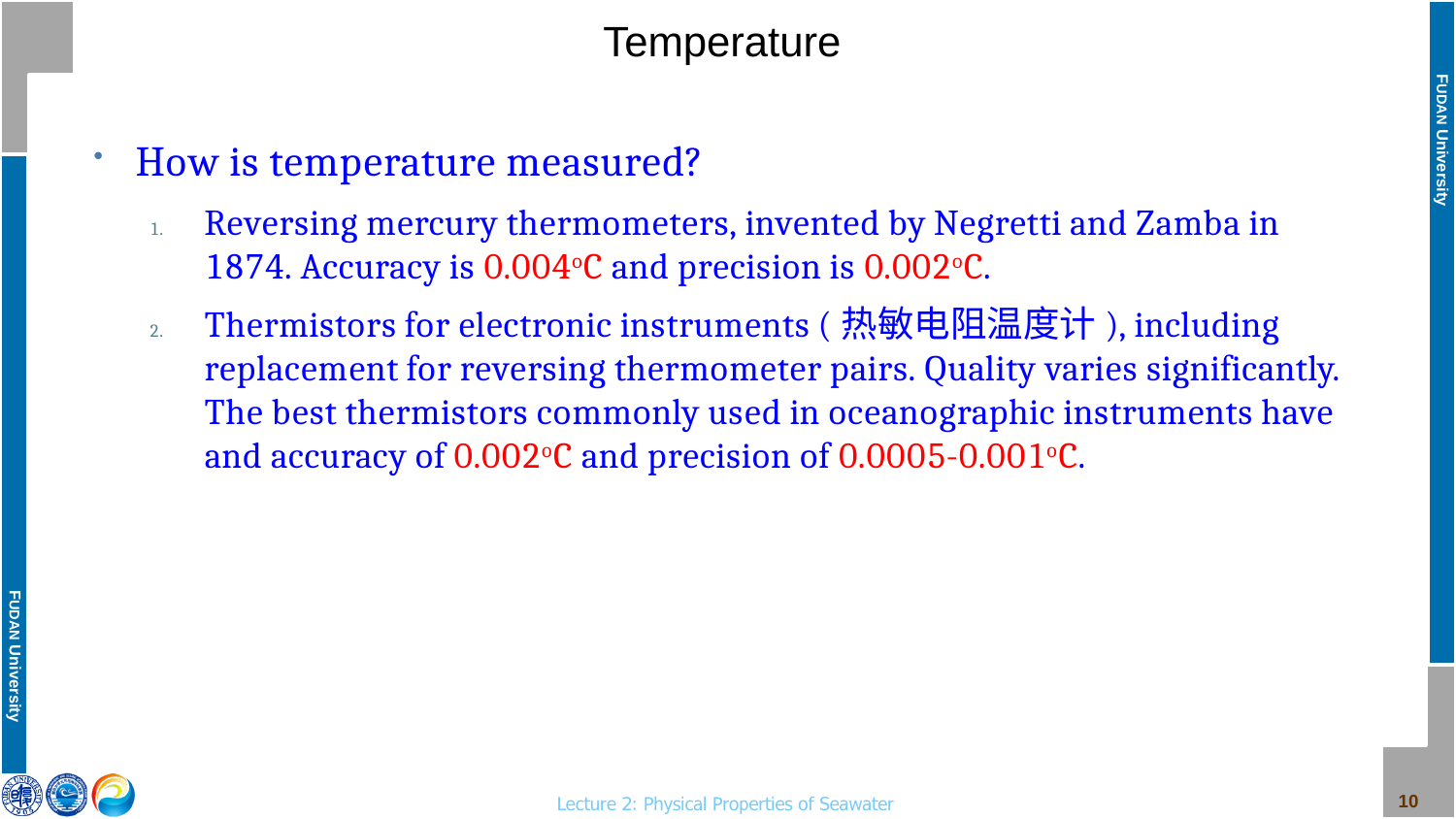

# Temperature
How is temperature measured?
Reversing mercury thermometers, invented by Negretti and Zamba in 1874. Accuracy is 0.004oC and precision is 0.002oC.
Thermistors for electronic instruments (热敏电阻温度计), including replacement for reversing thermometer pairs. Quality varies significantly. The best thermistors commonly used in oceanographic instruments have and accuracy of 0.002oC and precision of 0.0005-0.001oC.